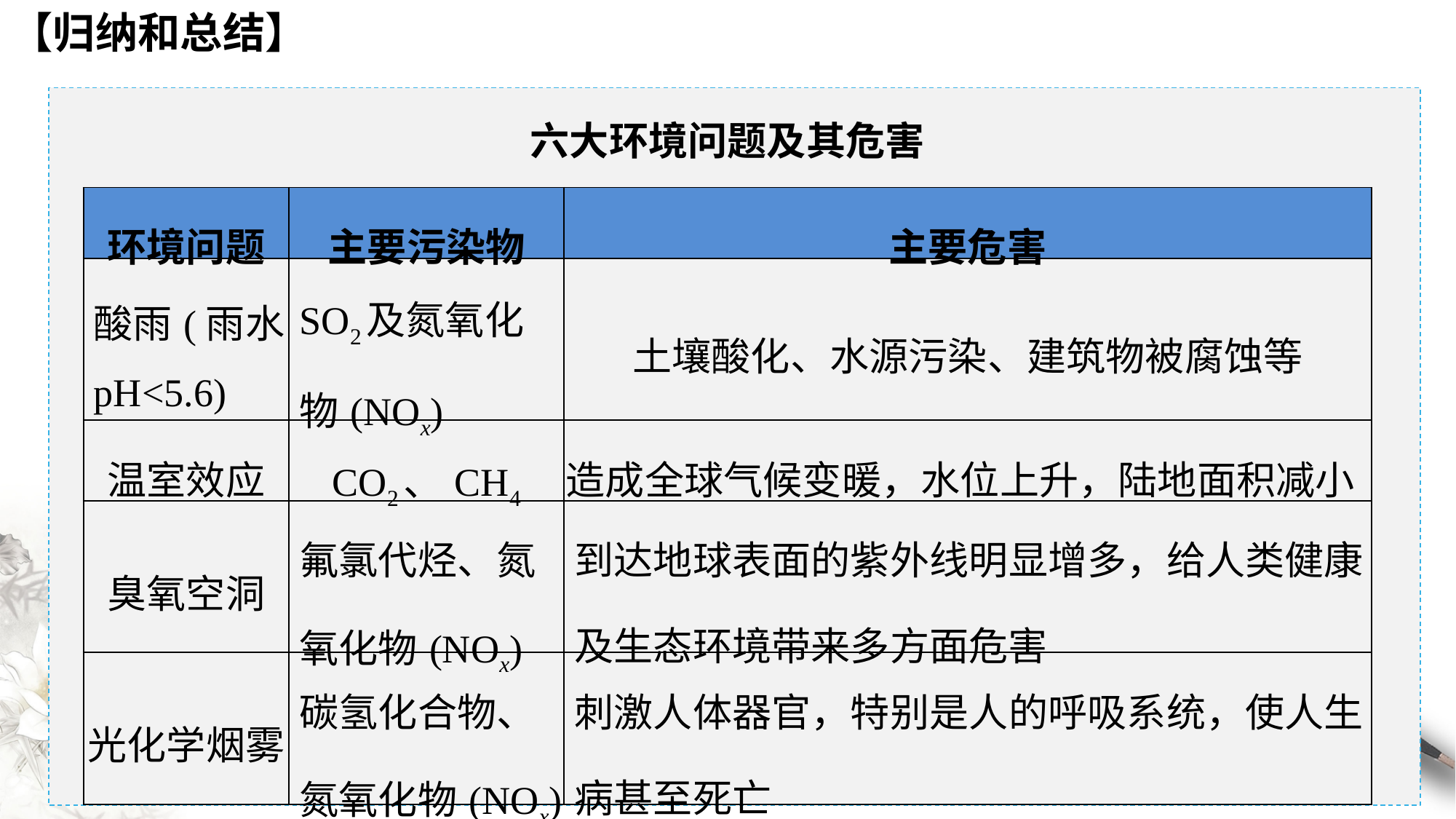

【归纳和总结】

六大环境问题及其危害
| 环境问题 | 主要污染物 | 主要危害 |
| --- | --- | --- |
| 酸雨(雨水pH<5.6) | SO2及氮氧化物(NOx) | 土壤酸化、水源污染、建筑物被腐蚀等 |
| 温室效应 | CO2、CH4 | 造成全球气候变暖，水位上升，陆地面积减小 |
| 臭氧空洞 | 氟氯代烃、氮氧化物(NOx) | 到达地球表面的紫外线明显增多，给人类健康及生态环境带来多方面危害 |
| 光化学烟雾 | 碳氢化合物、氮氧化物(NOx) | 刺激人体器官，特别是人的呼吸系统，使人生病甚至死亡 |